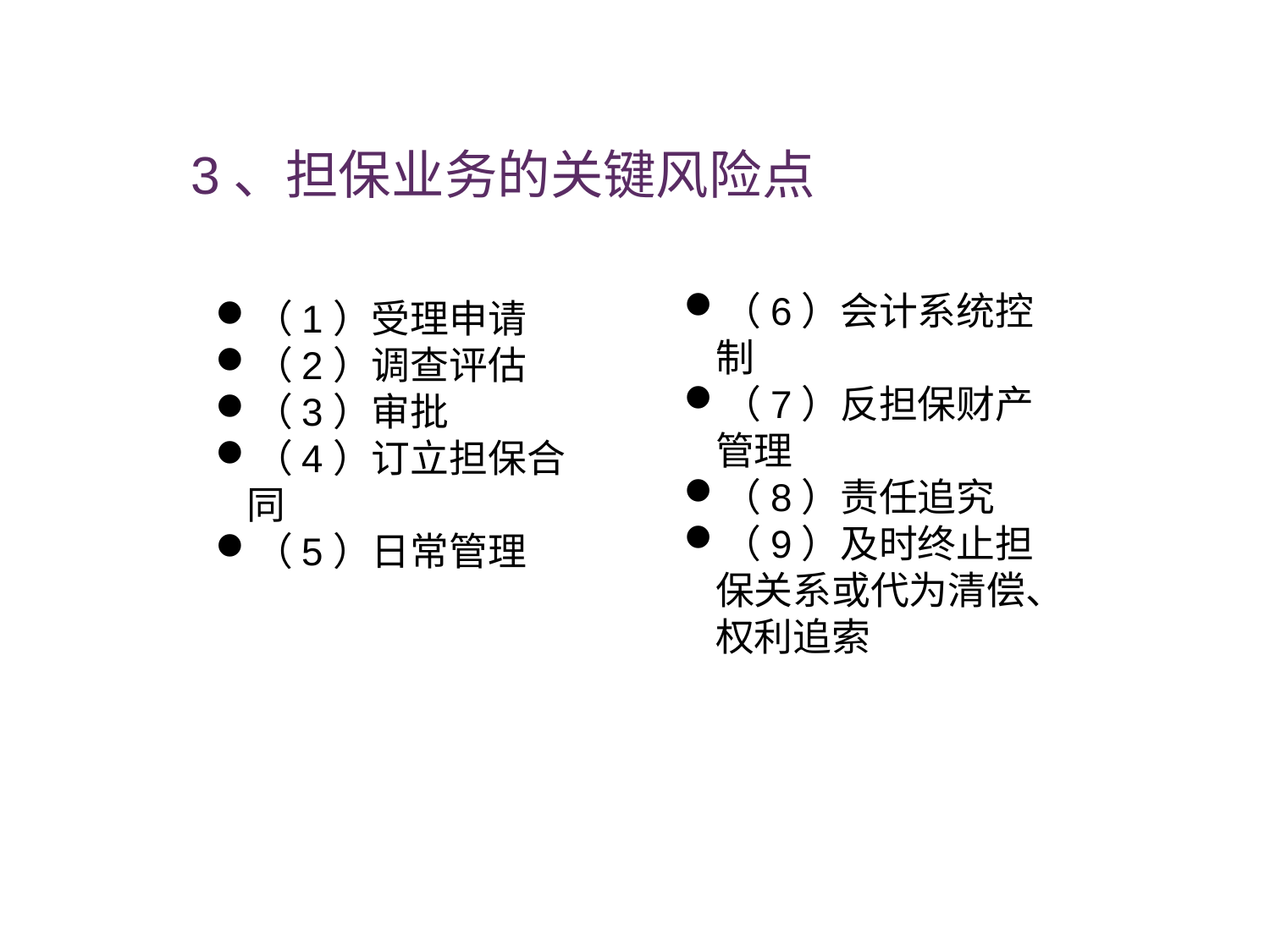

3、担保业务的关键风险点
（6）会计系统控制
（7）反担保财产管理
（8）责任追究
（9）及时终止担保关系或代为清偿、权利追索

（1）受理申请
（2）调查评估
（3）审批
（4）订立担保合同
（5）日常管理